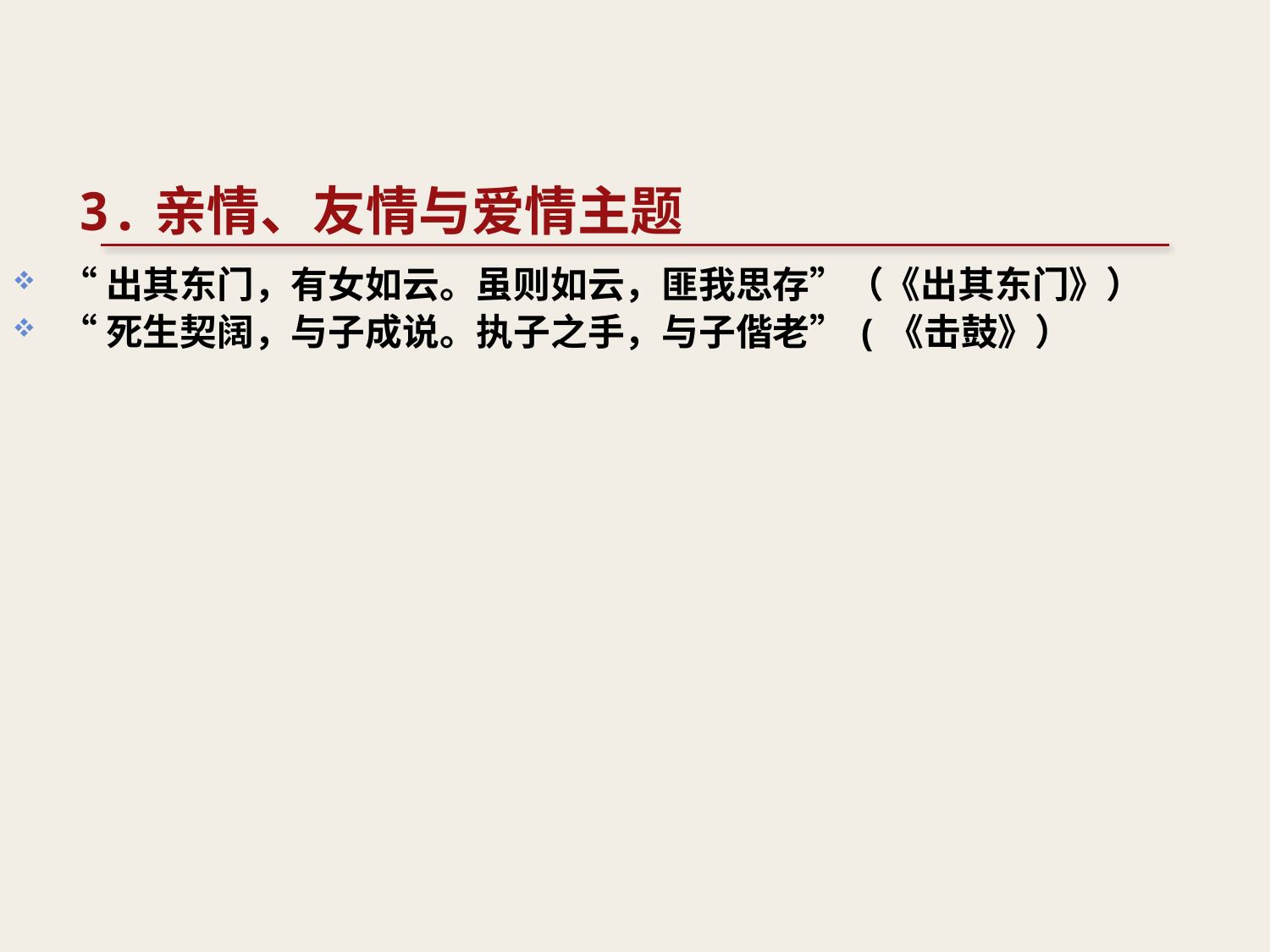

3.亲情、友情与爱情主题

“出其东门，有女如云。虽则如云，匪我思存”（《出其东门》）
“死生契阔，与子成说。执子之手，与子偕老”(《击鼓》）